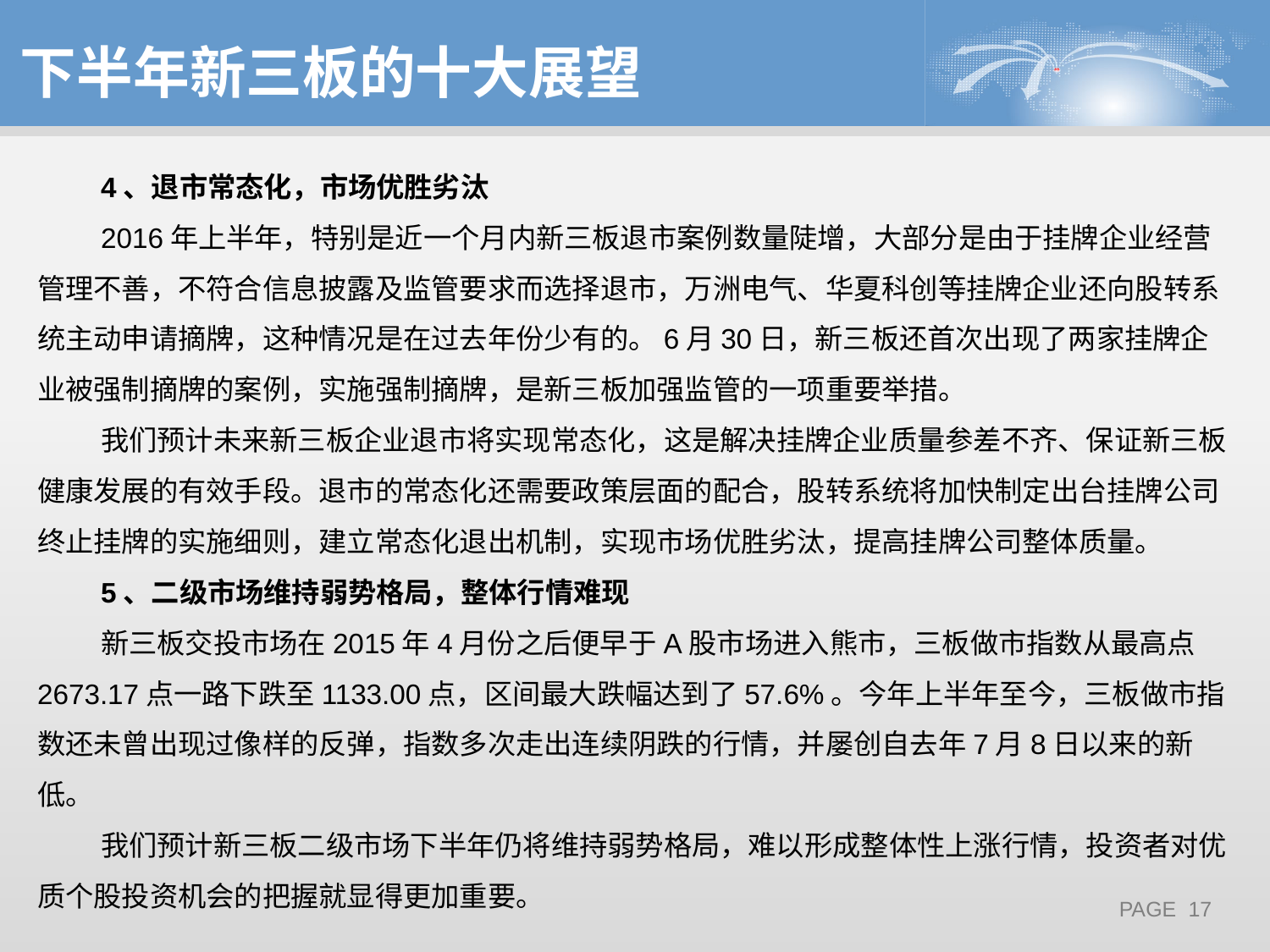

下半年新三板的十大展望
4、退市常态化，市场优胜劣汰
2016年上半年，特别是近一个月内新三板退市案例数量陡增，大部分是由于挂牌企业经营管理不善，不符合信息披露及监管要求而选择退市，万洲电气、华夏科创等挂牌企业还向股转系统主动申请摘牌，这种情况是在过去年份少有的。6月30日，新三板还首次出现了两家挂牌企业被强制摘牌的案例，实施强制摘牌，是新三板加强监管的一项重要举措。
我们预计未来新三板企业退市将实现常态化，这是解决挂牌企业质量参差不齐、保证新三板健康发展的有效手段。退市的常态化还需要政策层面的配合，股转系统将加快制定出台挂牌公司终止挂牌的实施细则，建立常态化退出机制，实现市场优胜劣汰，提高挂牌公司整体质量。
5、二级市场维持弱势格局，整体行情难现
新三板交投市场在2015年4月份之后便早于A股市场进入熊市，三板做市指数从最高点2673.17点一路下跌至1133.00点，区间最大跌幅达到了57.6%。今年上半年至今，三板做市指数还未曾出现过像样的反弹，指数多次走出连续阴跌的行情，并屡创自去年7月8日以来的新低。
我们预计新三板二级市场下半年仍将维持弱势格局，难以形成整体性上涨行情，投资者对优质个股投资机会的把握就显得更加重要。